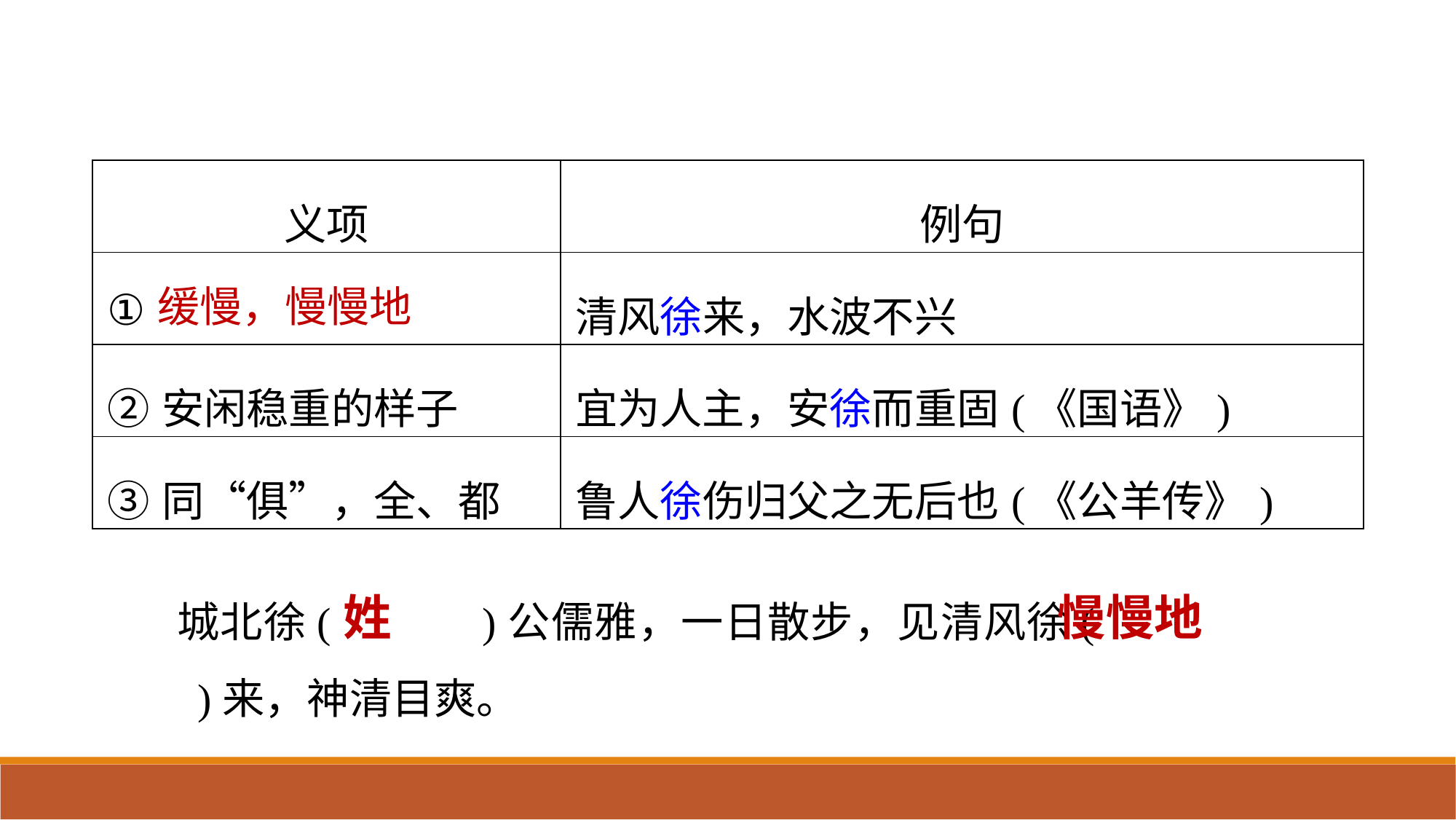

| 义项 | 例句 |
| --- | --- |
| ① | 清风徐来，水波不兴 |
| ②安闲稳重的样子 | 宜为人主，安徐而重固(《国语》) |
| ③同“俱”，全、都 | 鲁人徐伤归父之无后也(《公羊传》) |
缓慢，慢慢地
城北徐(　　　)公儒雅，一日散步，见清风徐(    　　　)来，神清目爽。
姓
 慢慢地